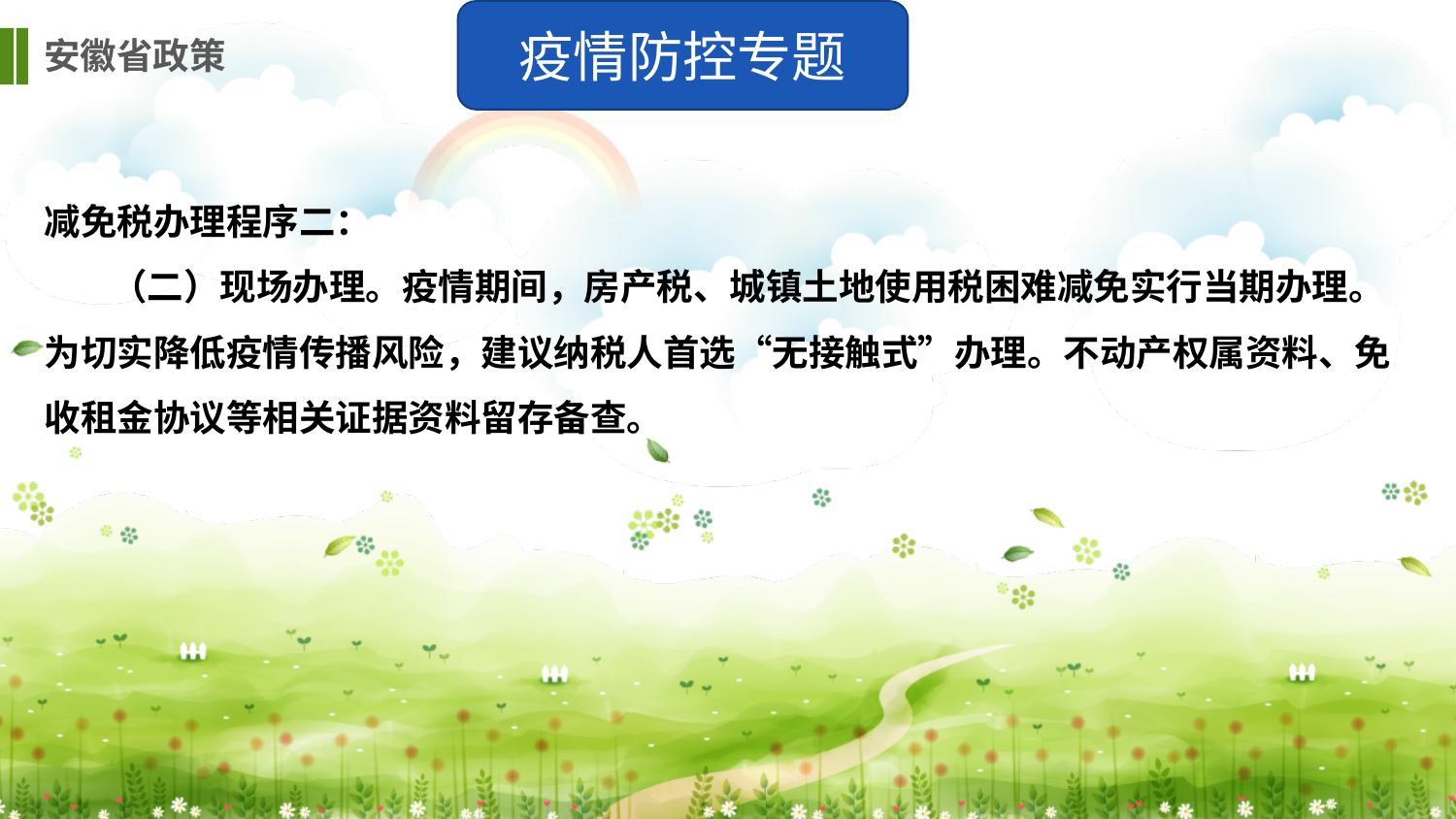

疫情防控专题
安徽省政策

减免税办理程序二：
       （二）现场办理。疫情期间，房产税、城镇土地使用税困难减免实行当期办理。为切实降低疫情传播风险，建议纳税人首选“无接触式”办理。不动产权属资料、免收租金协议等相关证据资料留存备查。